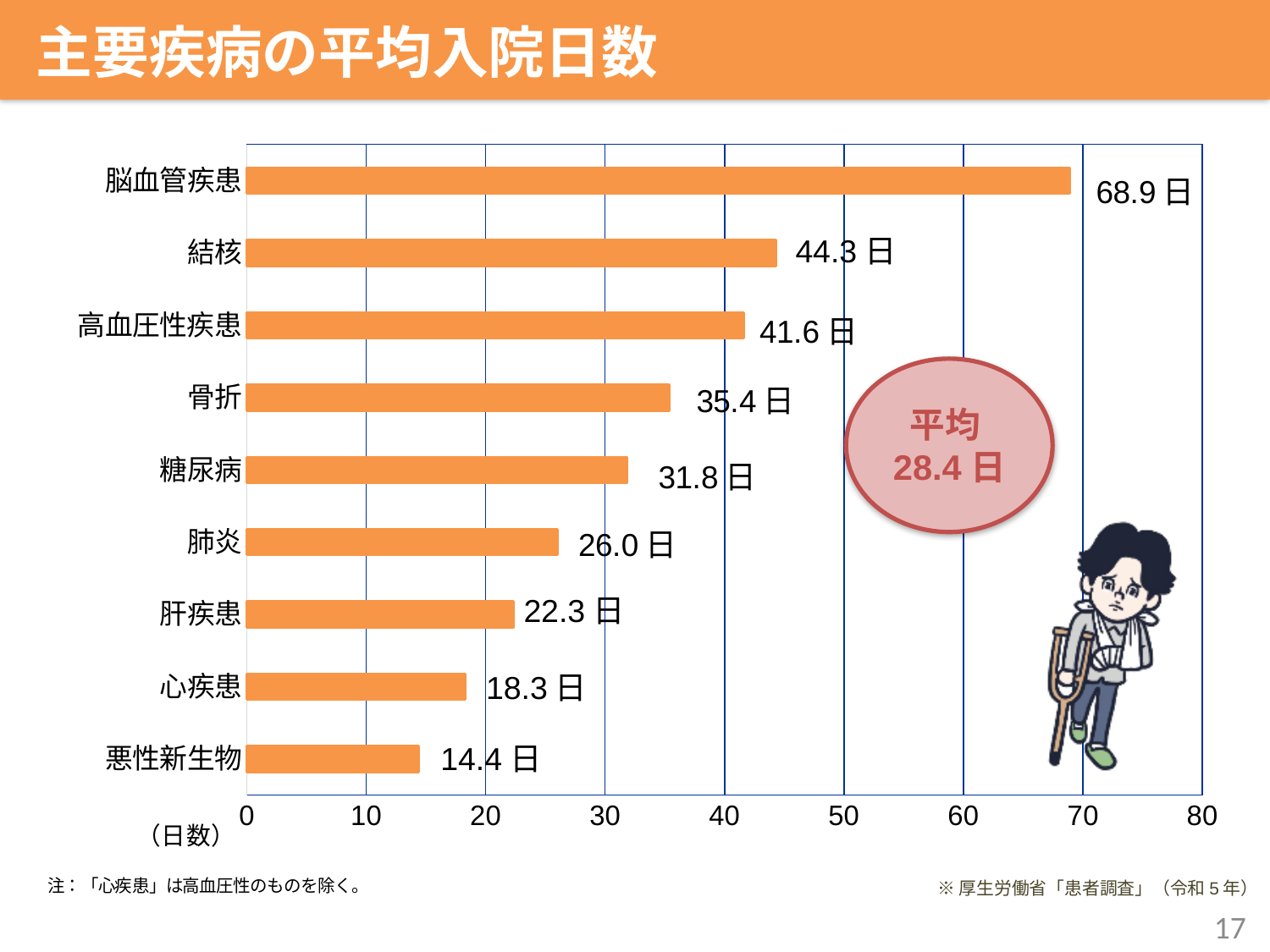

主要疾病の平均入院日数

### Chart

| Category |  |
|---|---|
| 脳血管疾患 | 68.9 |
| 結核 | 44.3 |
| 高血圧性疾患 | 41.6 |
| 骨折 | 35.4 |
| 糖尿病 | 31.8 |
| 肺炎 | 26.0 |
| 肝疾患 | 22.3 |
| 心疾患 | 18.3 |
| 悪性新生物 | 14.4 |
保険金等
44.3日
平均28.4日
22.3日
18.3日
14.4日
※厚生労働省「患者調査」（令和5年）
17